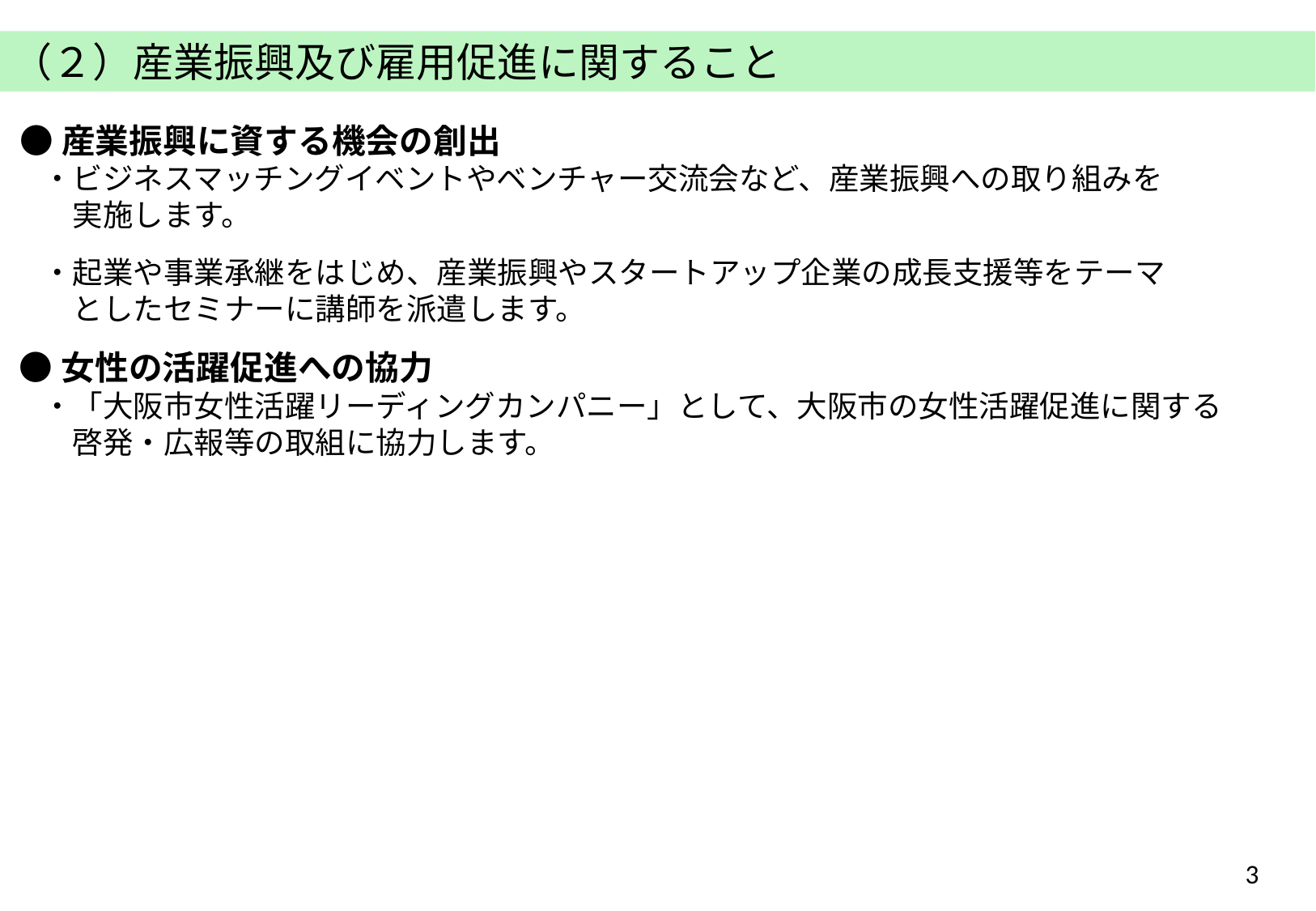

（２）産業振興及び雇用促進に関すること

 ●産業振興に資する機会の創出
　・ビジネスマッチングイベントやベンチャー交流会など、産業振興への取り組みを
　　実施します。

　・起業や事業承継をはじめ、産業振興やスタートアップ企業の成長支援等をテーマ
　　としたセミナーに講師を派遣します。

 ●女性の活躍促進への協力
　・「大阪市女性活躍リーディングカンパニー」として、大阪市の女性活躍促進に関する
　　啓発・広報等の取組に協力します。
3